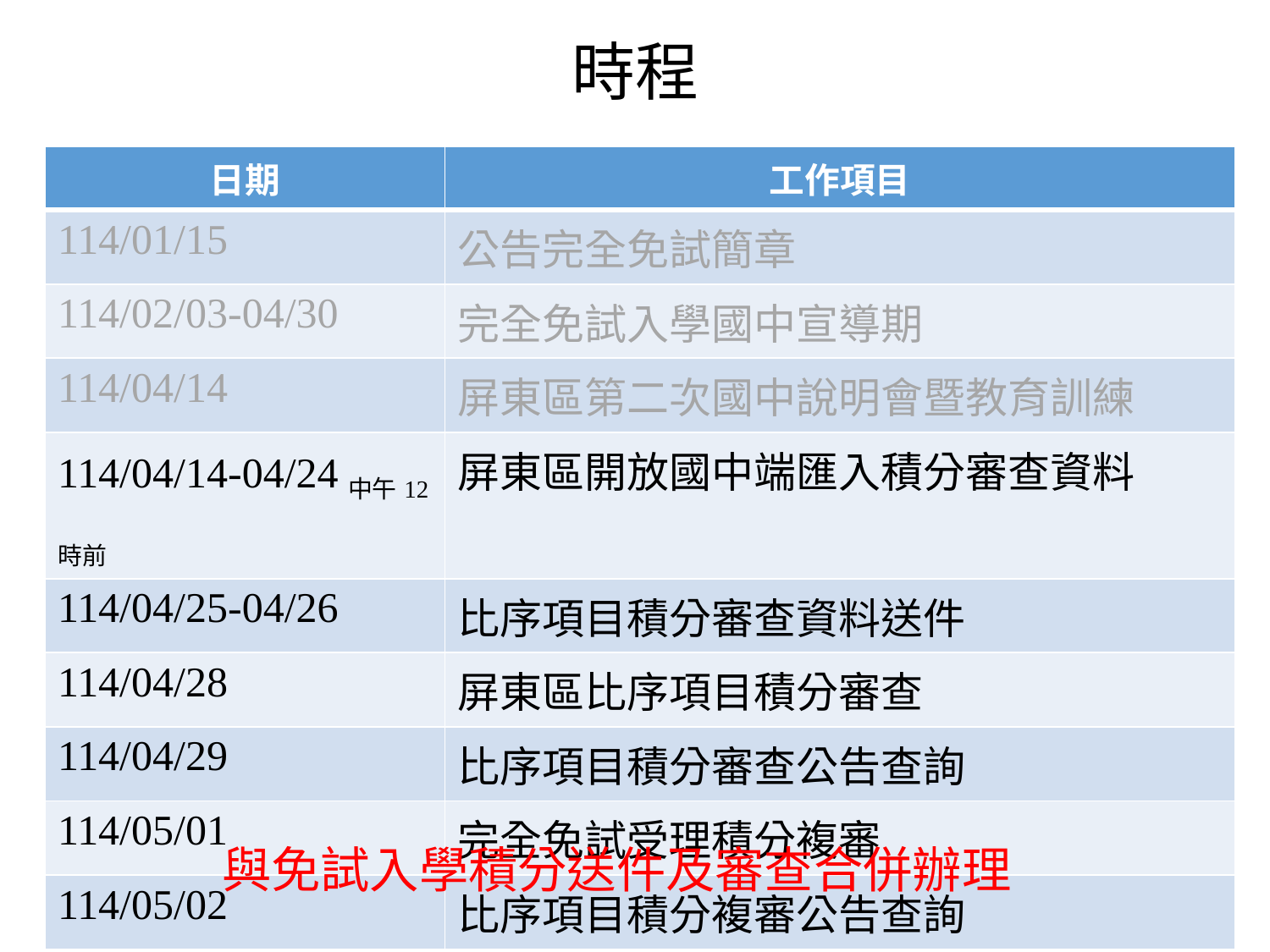

# 時程
| 日期 | 工作項目 |
| --- | --- |
| 114/01/15 | 公告完全免試簡章 |
| 114/02/03-04/30 | 完全免試入學國中宣導期 |
| 114/04/14 | 屏東區第二次國中說明會暨教育訓練 |
| 114/04/14-04/24中午12時前 | 屏東區開放國中端匯入積分審查資料 |
| 114/04/25-04/26 | 比序項目積分審查資料送件 |
| 114/04/28 | 屏東區比序項目積分審查 |
| 114/04/29 | 比序項目積分審查公告查詢 |
| 114/05/01 | 完全免試受理積分複審 |
| 114/05/02 | 比序項目積分複審公告查詢 |
與免試入學積分送件及審查合併辦理